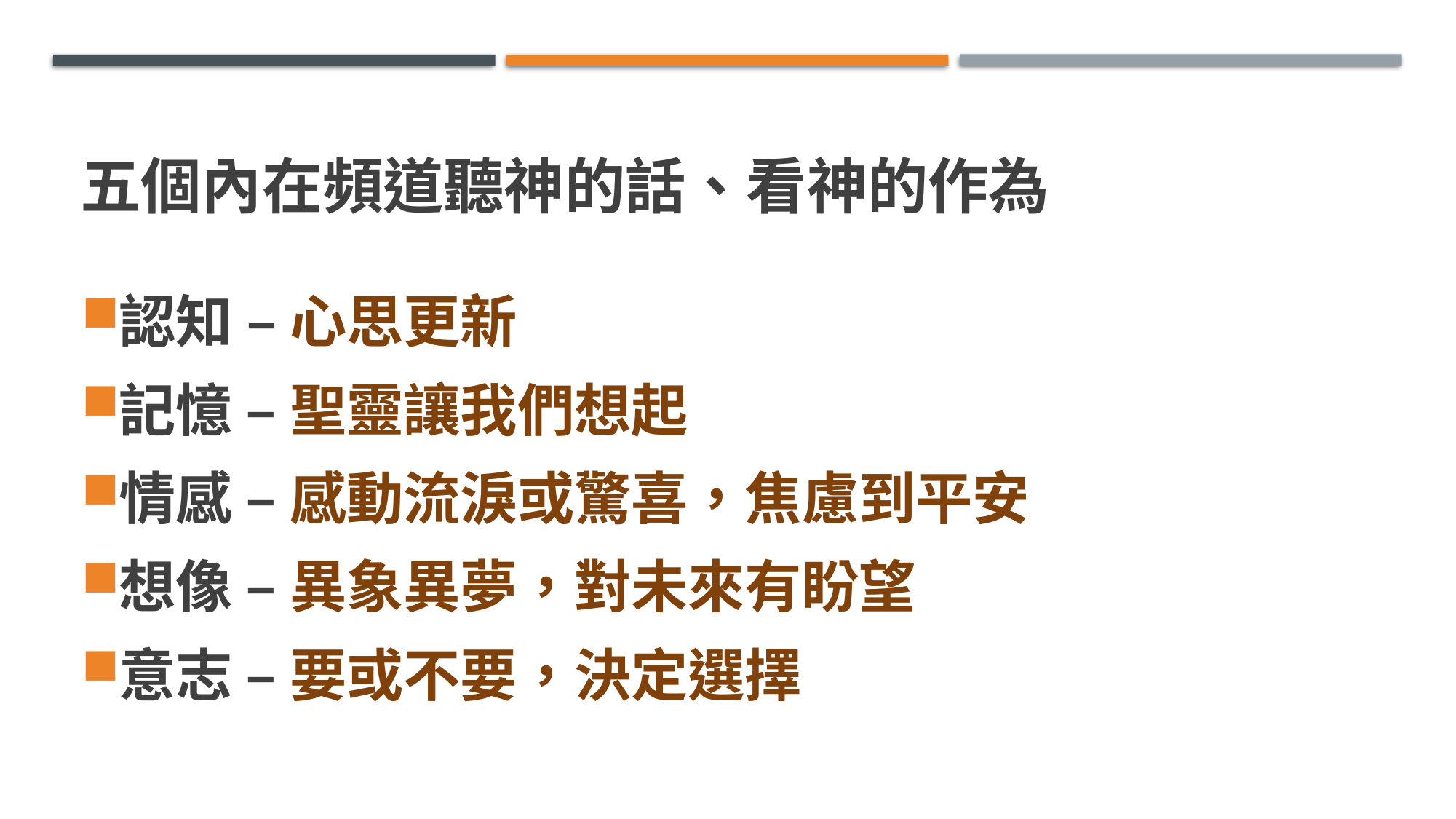

# 五個內在頻道聽神的話、看神的作為
認知 – 心思更新
記憶 – 聖靈讓我們想起
情感 – 感動流淚或驚喜，焦慮到平安
想像 – 異象異夢，對未來有盼望
意志 – 要或不要，決定選擇